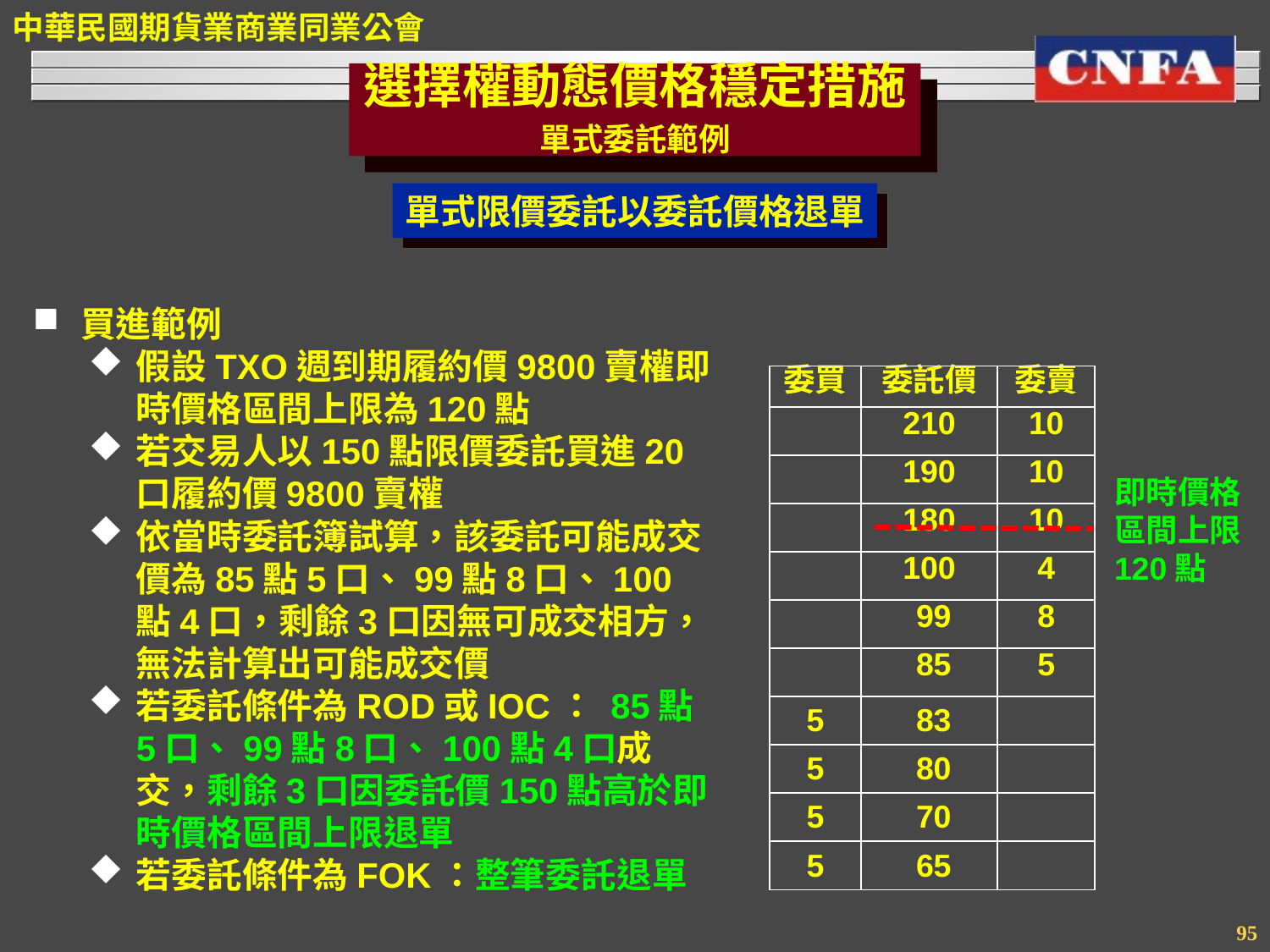

選擇權動態價格穩定措施
單式委託範例
單式限價委託以委託價格退單
買進範例
假設TXO週到期履約價9800賣權即時價格區間上限為120點
若交易人以150點限價委託買進20口履約價9800賣權
依當時委託簿試算，該委託可能成交價為85點5口、99點8口、100點4口，剩餘3口因無可成交相方，無法計算出可能成交價
若委託條件為ROD或IOC： 85點5口、99點8口、100點4口成交，剩餘3口因委託價150點高於即時價格區間上限退單
若委託條件為FOK：整筆委託退單
| 委買 | 委託價 | 委賣 |
| --- | --- | --- |
|  | 210 | 10 |
|  | 190 | 10 |
|  | 180 | 10 |
|  | 100 | 4 |
|  | 99 | 8 |
|  | 85 | 5 |
| 5 | 83 |  |
| 5 | 80 |  |
| 5 | 70 |  |
| 5 | 65 |  |
即時價格區間上限120點